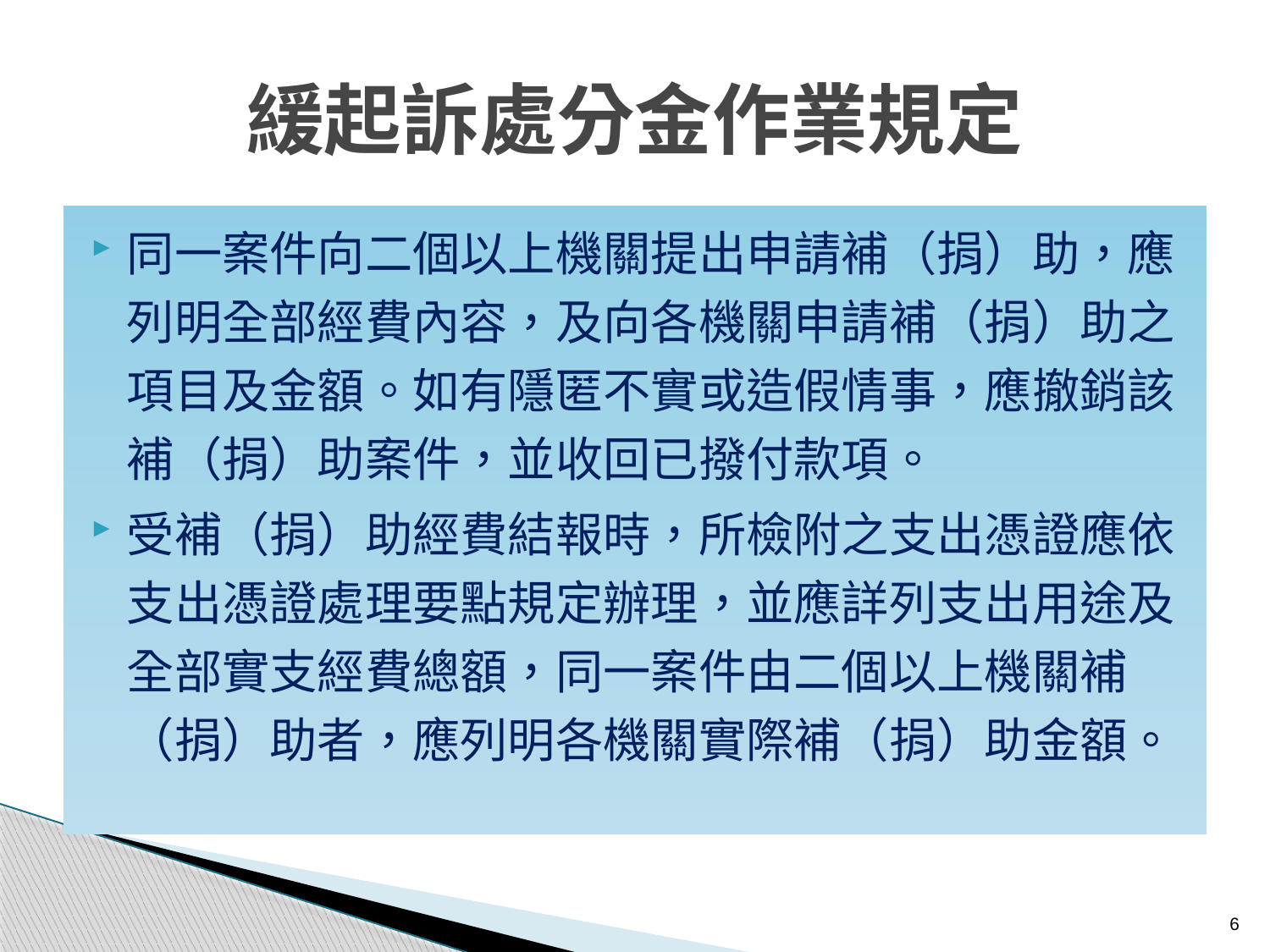

# 緩起訴處分金作業規定
同一案件向二個以上機關提出申請補（捐）助，應列明全部經費內容，及向各機關申請補（捐）助之項目及金額。如有隱匿不實或造假情事，應撤銷該補（捐）助案件，並收回已撥付款項。
受補（捐）助經費結報時，所檢附之支出憑證應依支出憑證處理要點規定辦理，並應詳列支出用途及全部實支經費總額，同一案件由二個以上機關補（捐）助者，應列明各機關實際補（捐）助金額。

6